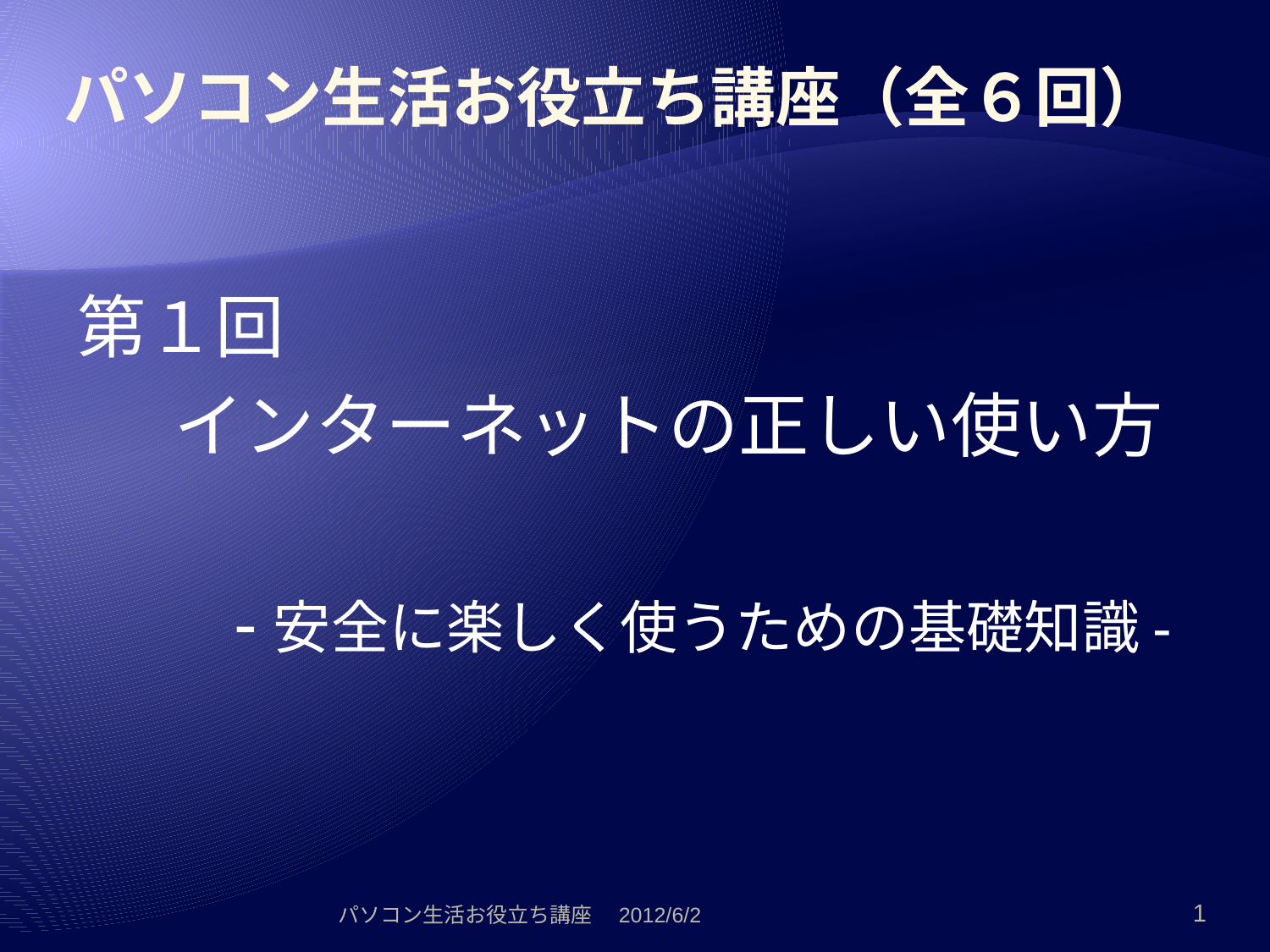

# パソコン生活お役立ち講座（全６回）

第１回
　　インターネットの正しい使い方

　　-安全に楽しく使うための基礎知識-
パソコン生活お役立ち講座　2012/6/2
1